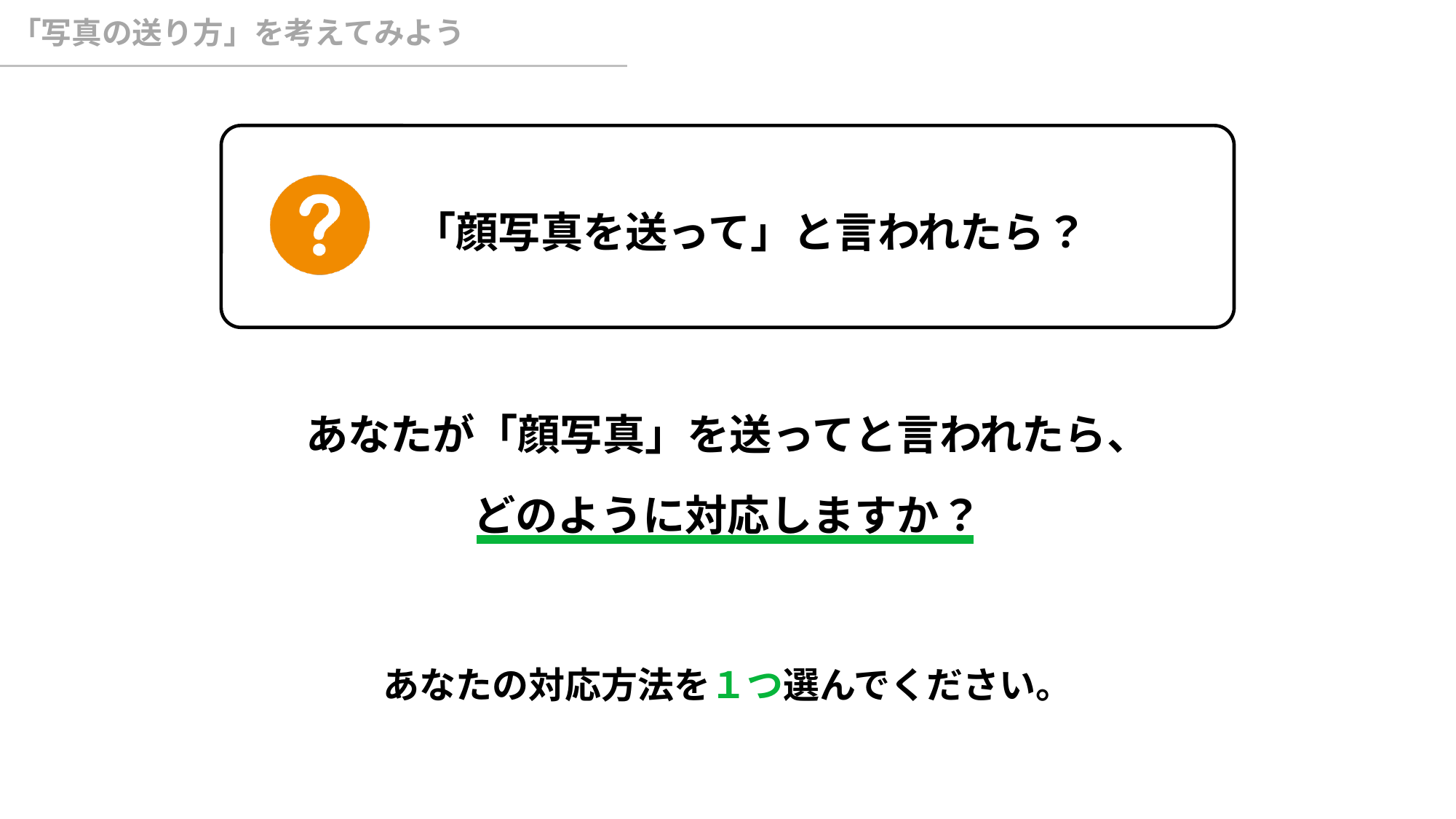

# 「写真の送り方」を考えてみよう
「顔写真を送って」と言われたら？
あなたが「顔写真」を送ってと言われたら、
どのように対応しますか？
あなたの対応方法を１つ選んでください。